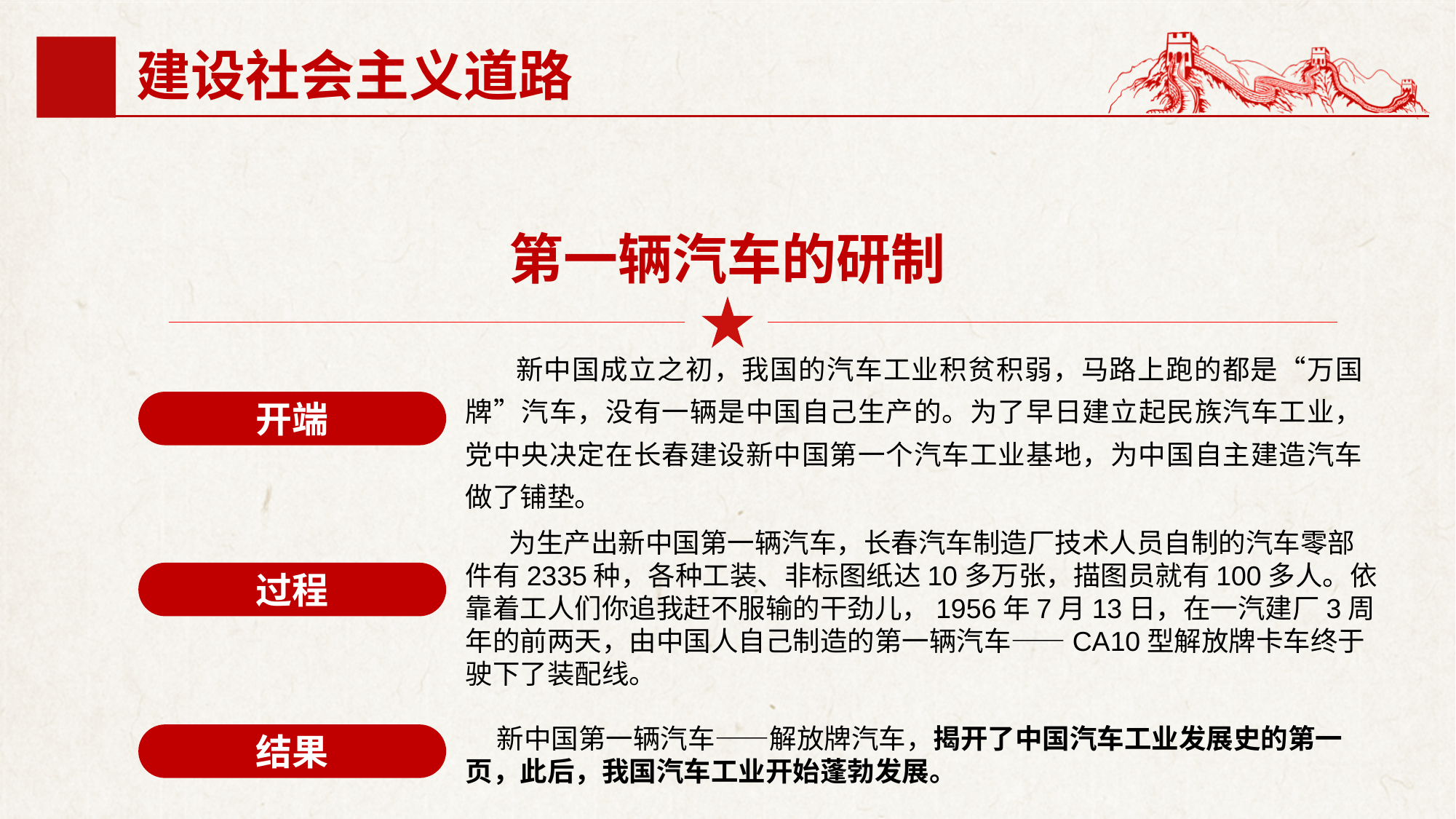

建设社会主义道路
第一辆汽车的研制

      新中国成立之初，我国的汽车工业积贫积弱，马路上跑的都是“万国牌”汽车，没有一辆是中国自己生产的。为了早日建立起民族汽车工业，党中央决定在长春建设新中国第一个汽车工业基地，为中国自主建造汽车做了铺垫。

开端
      为生产出新中国第一辆汽车，长春汽车制造厂技术人员自制的汽车零部件有2335种，各种工装、非标图纸达10多万张，描图员就有100多人。依靠着工人们你追我赶不服输的干劲儿，1956年7月13日，在一汽建厂3周年的前两天，由中国人自己制造的第一辆汽车——CA10型解放牌卡车终于驶下了装配线。
过程
    新中国第一辆汽车——解放牌汽车，揭开了中国汽车工业发展史的第一页，此后，我国汽车工业开始蓬勃发展。
结果